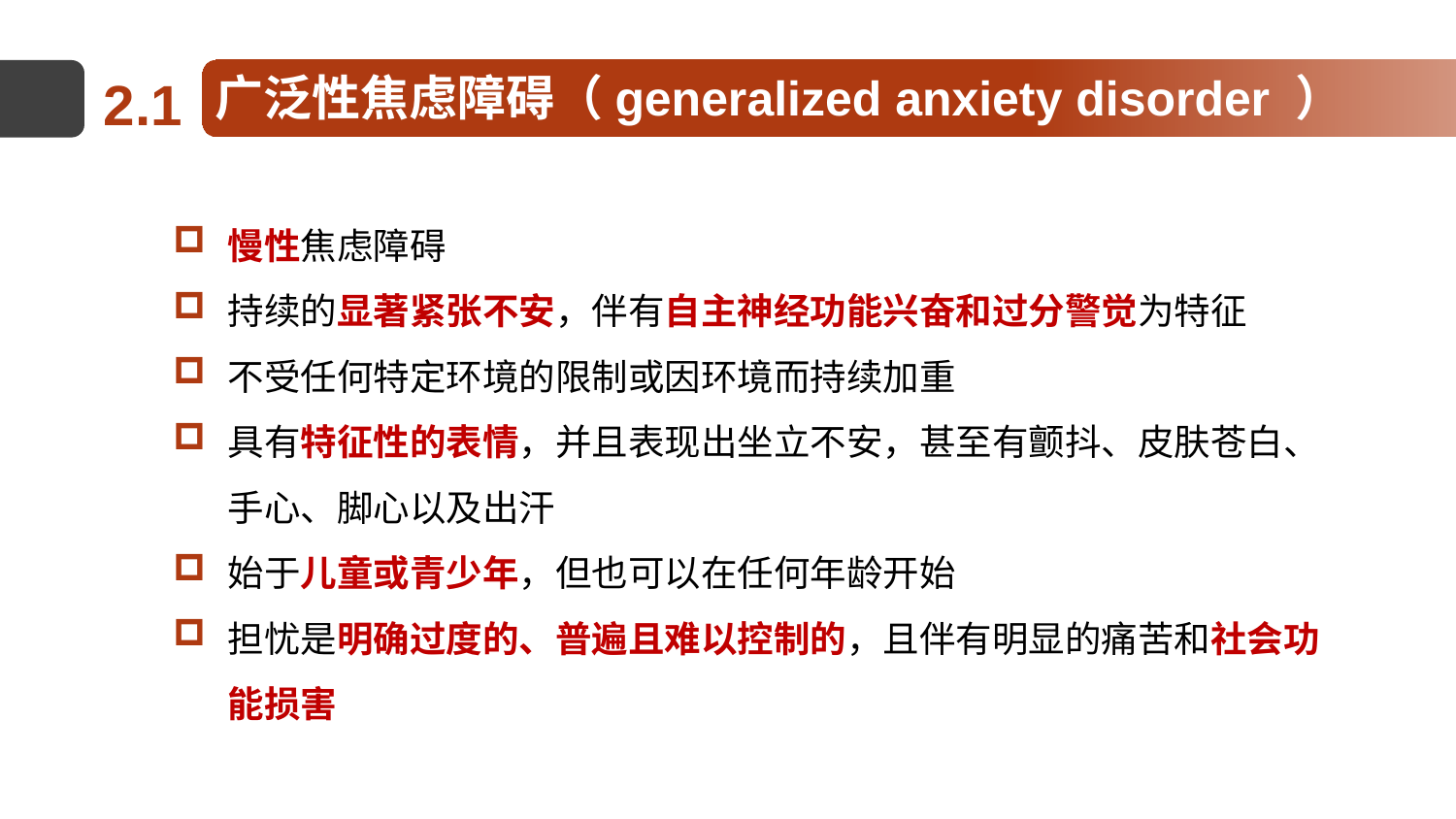

广泛性焦虑障碍（generalized anxiety disorder ）
2.1
慢性焦虑障碍
持续的显著紧张不安，伴有自主神经功能兴奋和过分警觉为特征
不受任何特定环境的限制或因环境而持续加重
具有特征性的表情，并且表现出坐立不安，甚至有颤抖、皮肤苍白、手心、脚心以及出汗
始于儿童或青少年，但也可以在任何年龄开始
担忧是明确过度的、普遍且难以控制的，且伴有明显的痛苦和社会功能损害